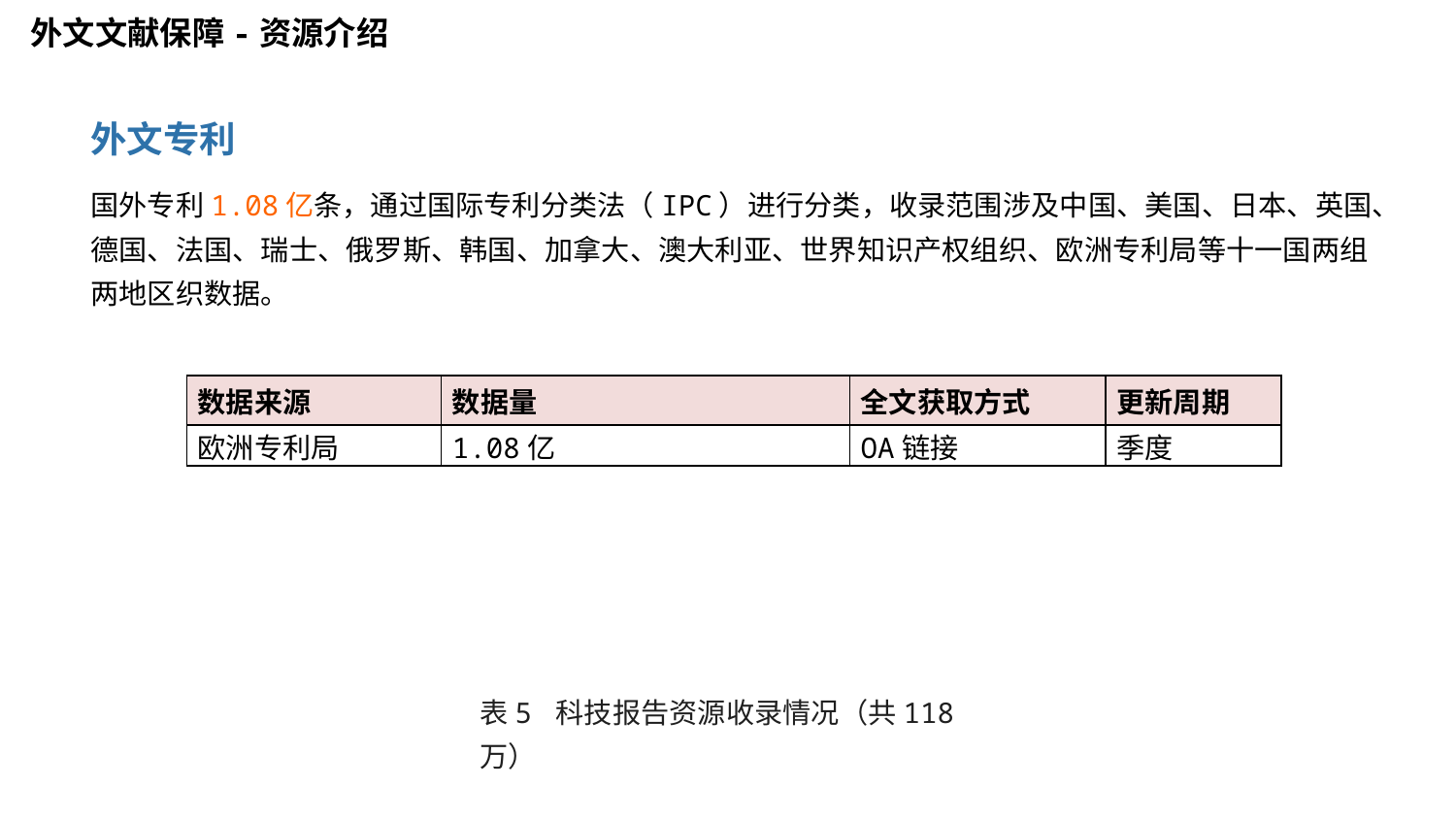

外文文献保障-资源介绍
外文专利
国外专利1.08亿条，通过国际专利分类法（IPC）进行分类，收录范围涉及中国、美国、日本、英国、德国、法国、瑞士、俄罗斯、韩国、加拿大、澳大利亚、世界知识产权组织、欧洲专利局等十一国两组两地区织数据。
| 数据来源 | 数据量 | 全文获取方式 | 更新周期 |
| --- | --- | --- | --- |
| 欧洲专利局 | 1.08亿 | OA链接 | 季度 |
表5 科技报告资源收录情况（共118万）